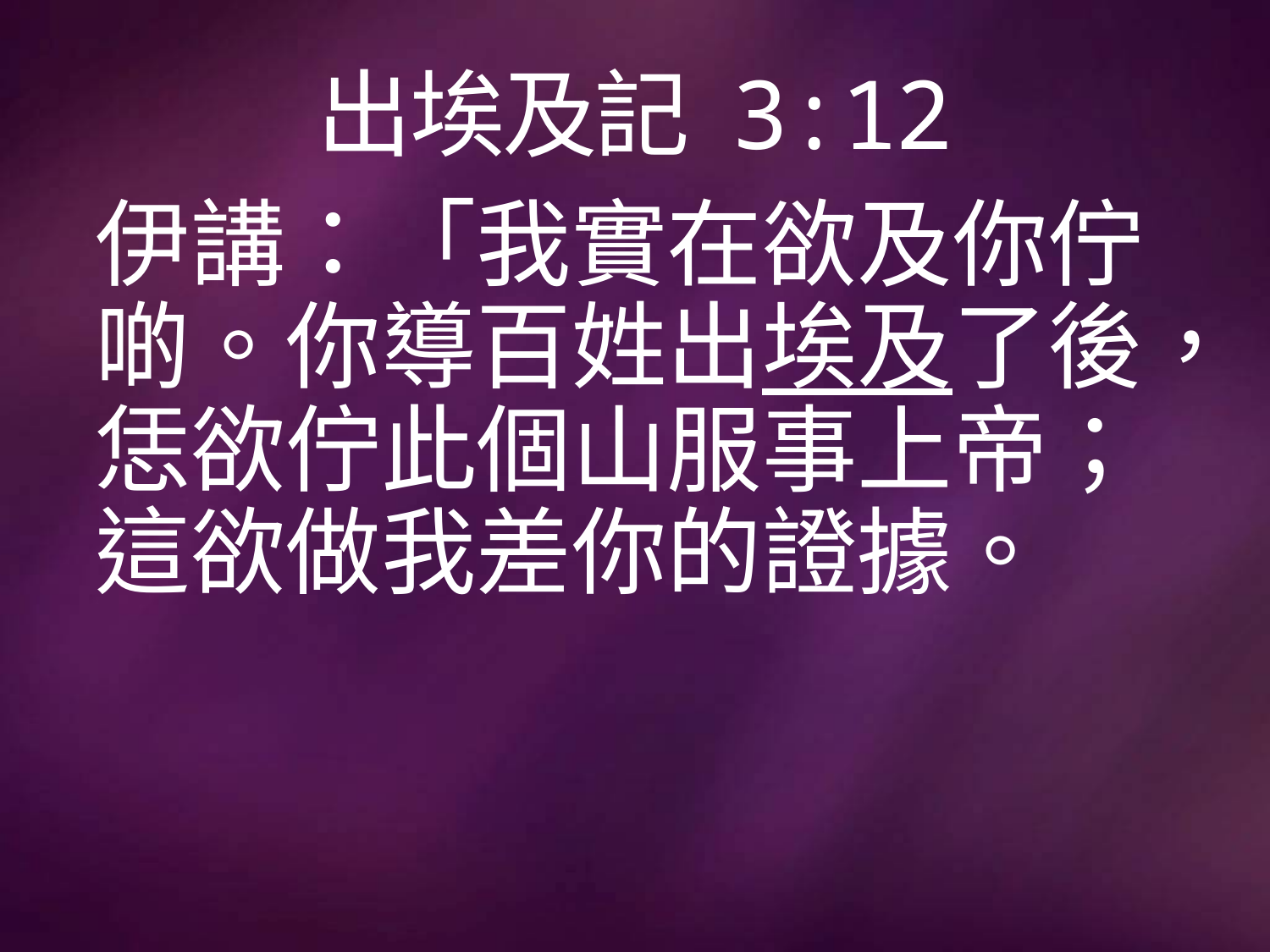

# 出埃及記 3:12
伊講：「我實在欲及你佇啲。你導百姓出埃及了後，恁欲佇此個山服事上帝；這欲做我差你的證據。